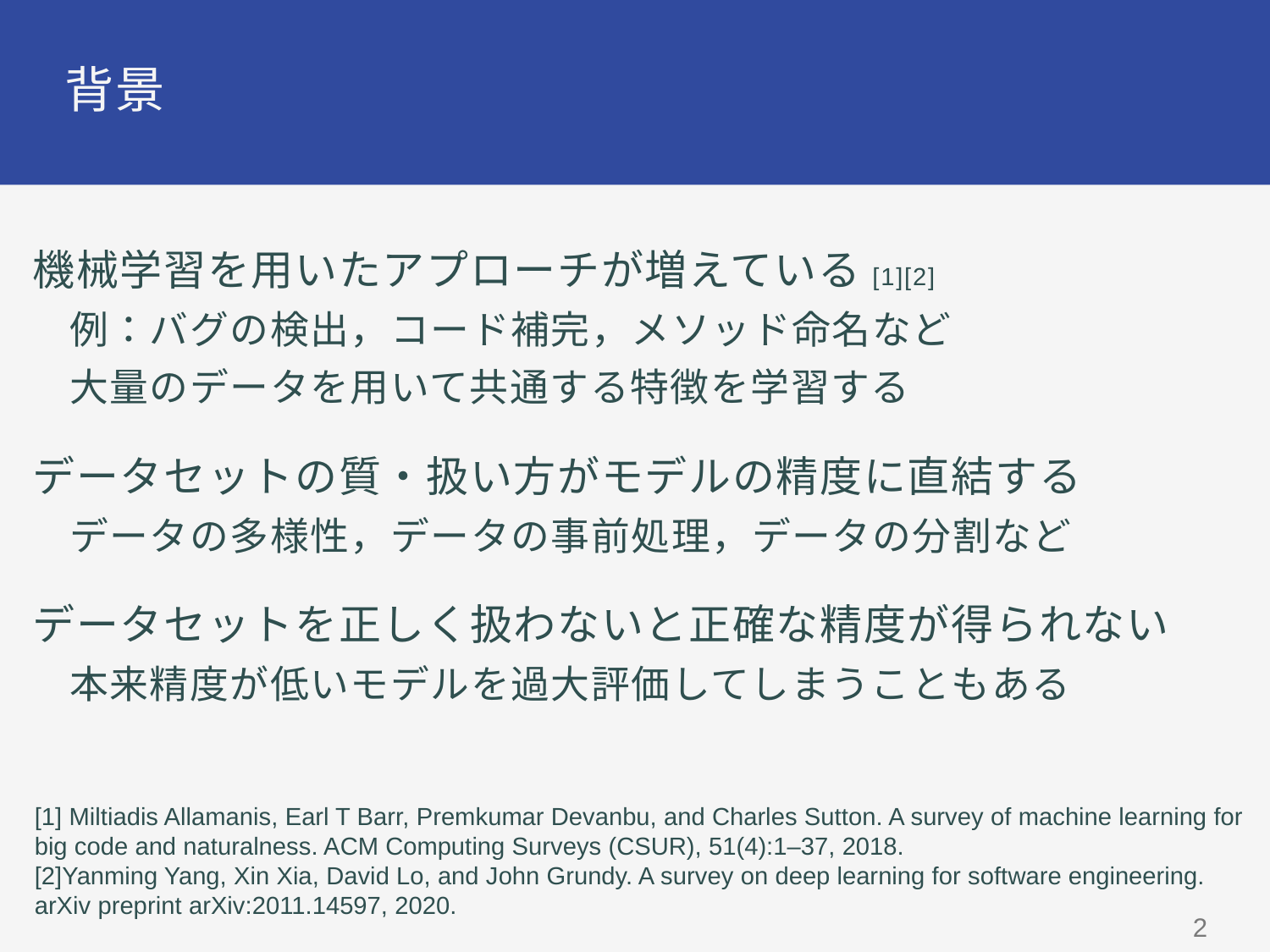

# 背景
機械学習を用いたアプローチが増えている[1][2]
例：バグの検出，コード補完，メソッド命名など
大量のデータを用いて共通する特徴を学習する

データセットの質・扱い方がモデルの精度に直結する
データの多様性，データの事前処理，データの分割など

データセットを正しく扱わないと正確な精度が得られない
本来精度が低いモデルを過大評価してしまうこともある

[1] Miltiadis Allamanis, Earl T Barr, Premkumar Devanbu, and Charles Sutton. A survey of machine learning for big code and naturalness. ACM Computing Surveys (CSUR), 51(4):1–37, 2018.
[2]Yanming Yang, Xin Xia, David Lo, and John Grundy. A survey on deep learning for software engineering. arXiv preprint arXiv:2011.14597, 2020.
2